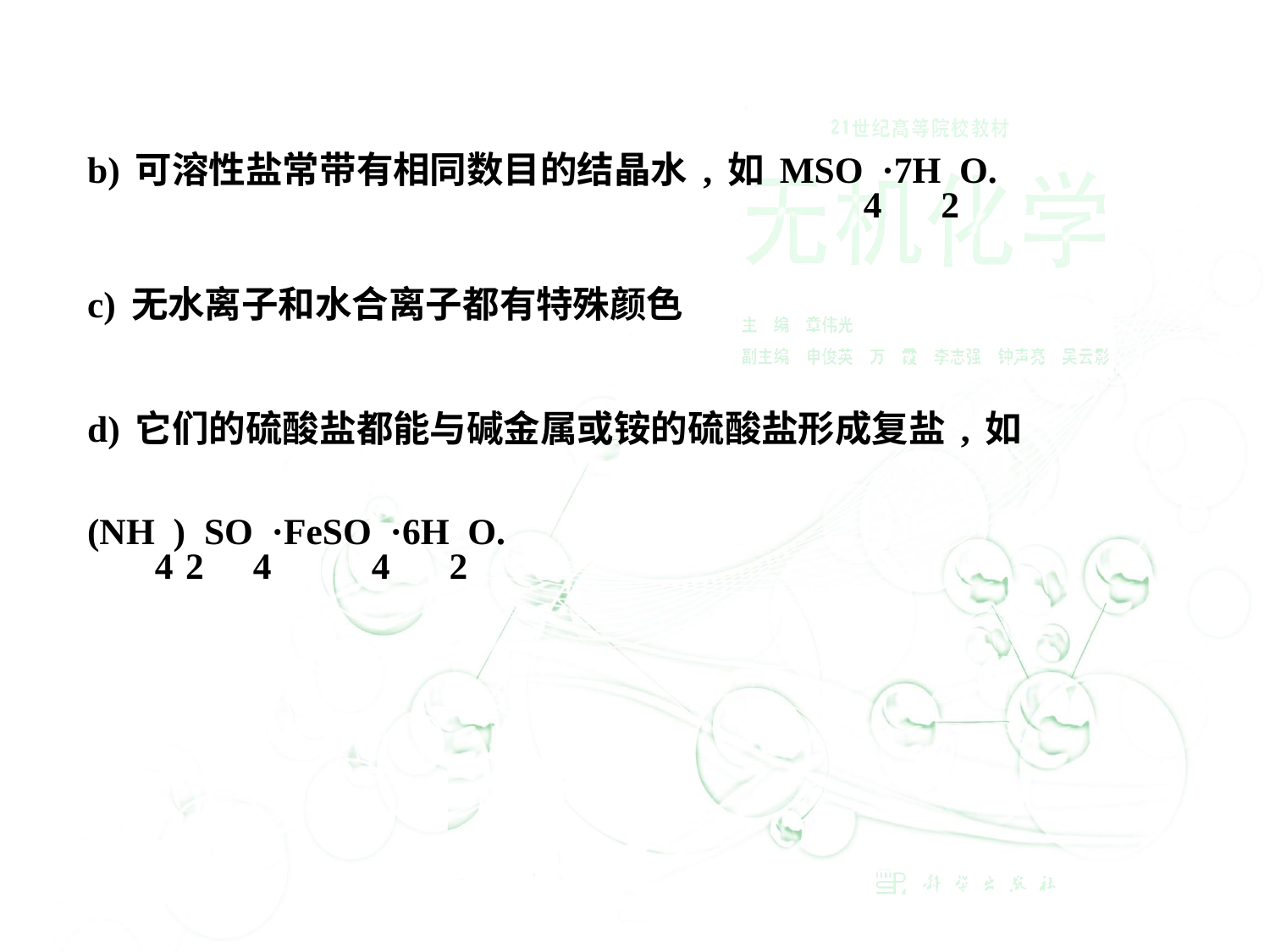

b)可溶性盐常带有相同数目的结晶水,如MSO4·7H2O.
c)无水离子和水合离子都有特殊颜色
d)它们的硫酸盐都能与碱金属或铵的硫酸盐形成复盐,如(NH4)2SO4·FeSO4·6H2O.
119